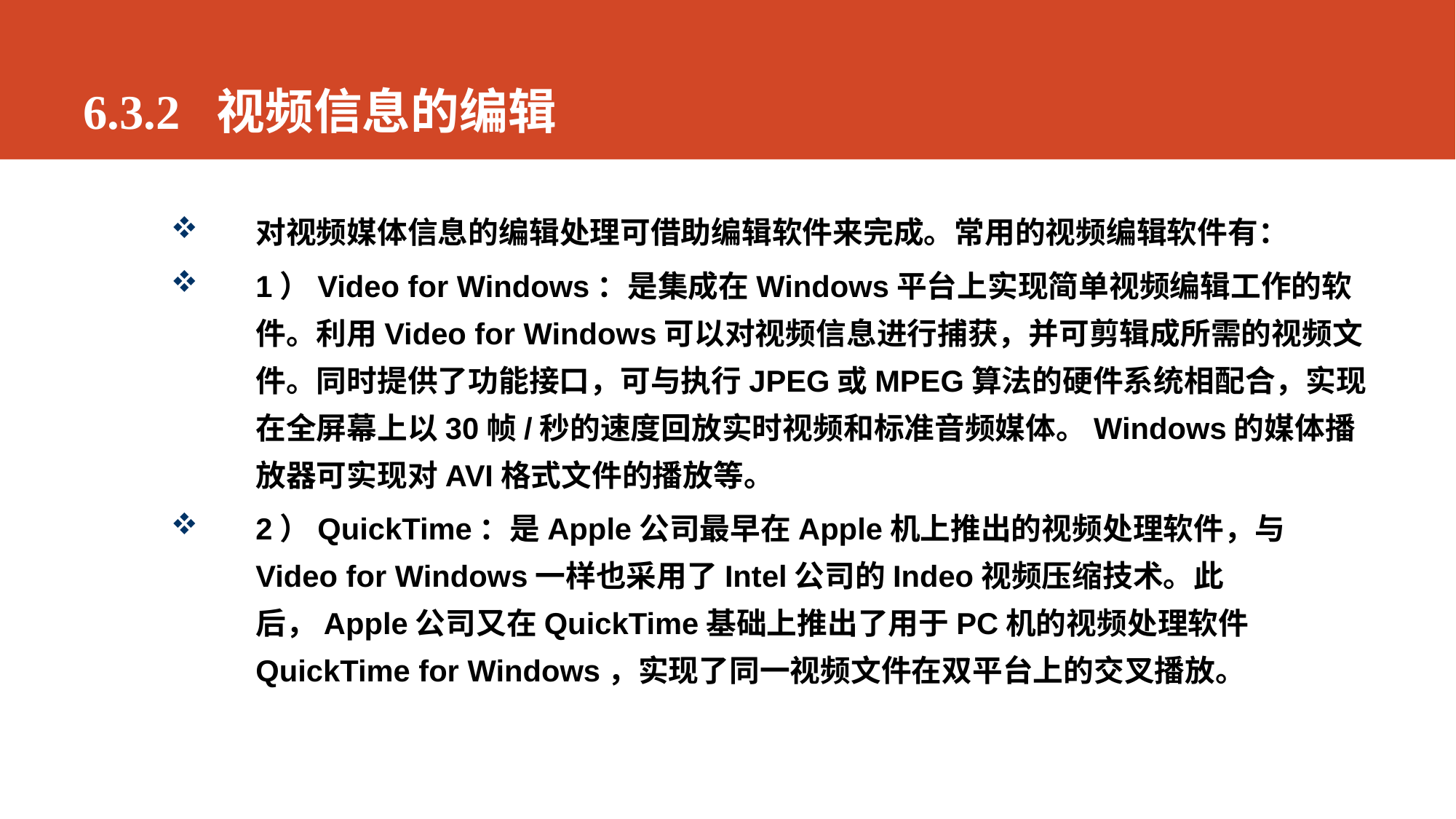

# 6.3.2  视频信息的编辑
对视频媒体信息的编辑处理可借助编辑软件来完成。常用的视频编辑软件有：
1）Video for Windows：是集成在Windows平台上实现简单视频编辑工作的软件。利用Video for Windows可以对视频信息进行捕获，并可剪辑成所需的视频文件。同时提供了功能接口，可与执行JPEG或MPEG算法的硬件系统相配合，实现在全屏幕上以30帧/秒的速度回放实时视频和标准音频媒体。Windows的媒体播放器可实现对AVI格式文件的播放等。
2）QuickTime：是Apple公司最早在Apple机上推出的视频处理软件，与Video for Windows一样也采用了Intel公司的Indeo视频压缩技术。此后，Apple公司又在QuickTime基础上推出了用于PC机的视频处理软件QuickTime for Windows，实现了同一视频文件在双平台上的交叉播放。